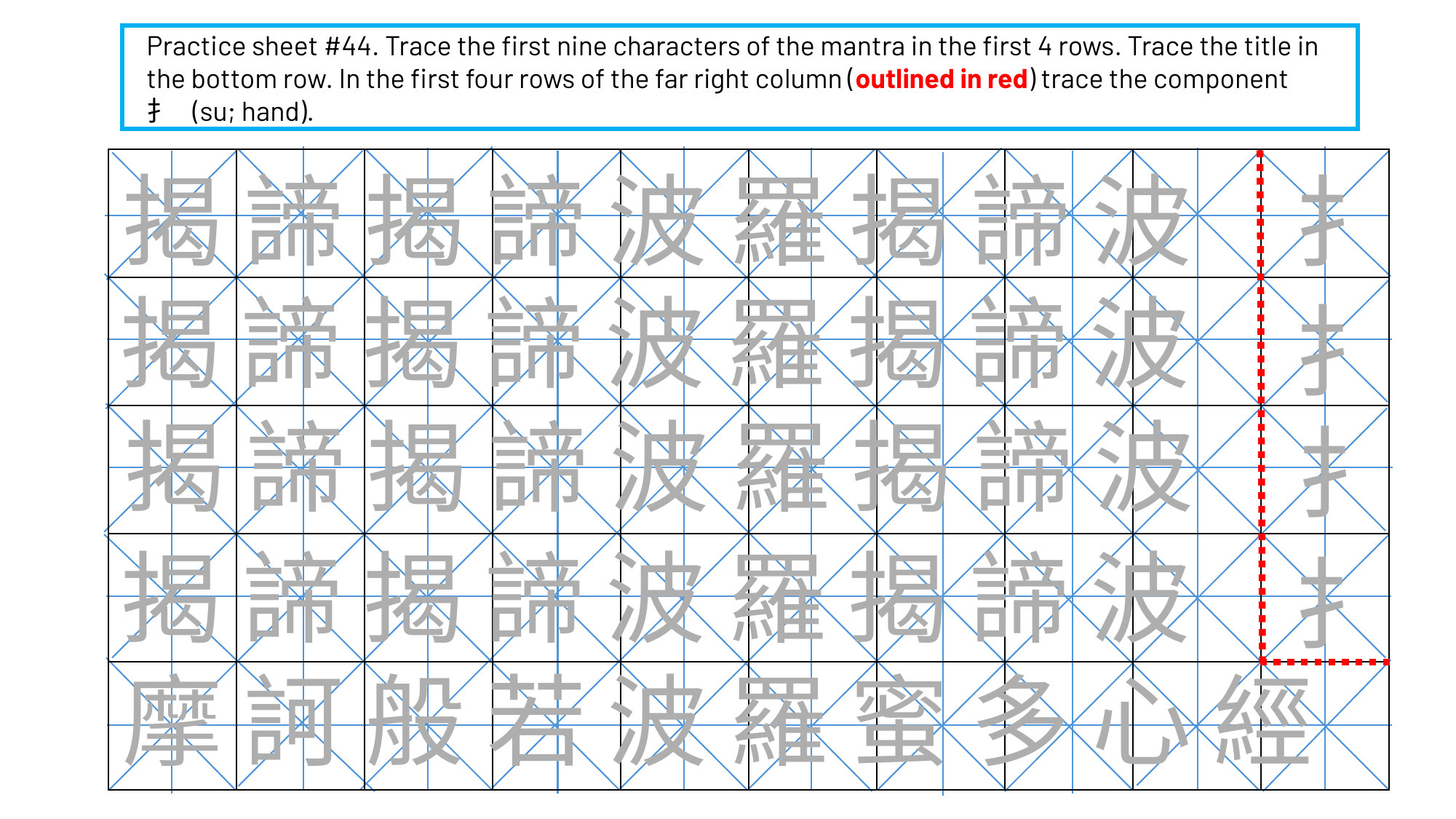

Practice sheet #44. Trace the first nine characters of the mantra in the first 4 rows. Trace the title in the bottom row. In the first four rows of the far right column (outlined in red) trace the component 扌  (su; hand).

|  |  |  |  |  |  |  |  |  |  |
| --- | --- | --- | --- | --- | --- | --- | --- | --- | --- |
|  |  |  |  |  |  |  |  |  |  |
|  |  |  |  |  |  |  |  |  |  |
|  |  |  |  |  |  |  |  |  |  |
|  |  |  |  |  |  |  |  |  |  |
揭 諦 揭 諦 波 羅 揭 諦 波
扌
揭 諦 揭 諦 波 羅 揭 諦 波
扌
揭 諦 揭 諦 波 羅 揭 諦 波
扌
揭 諦 揭 諦 波 羅 揭 諦 波
扌
摩 訶 般 若 波 羅 蜜 多 心 經